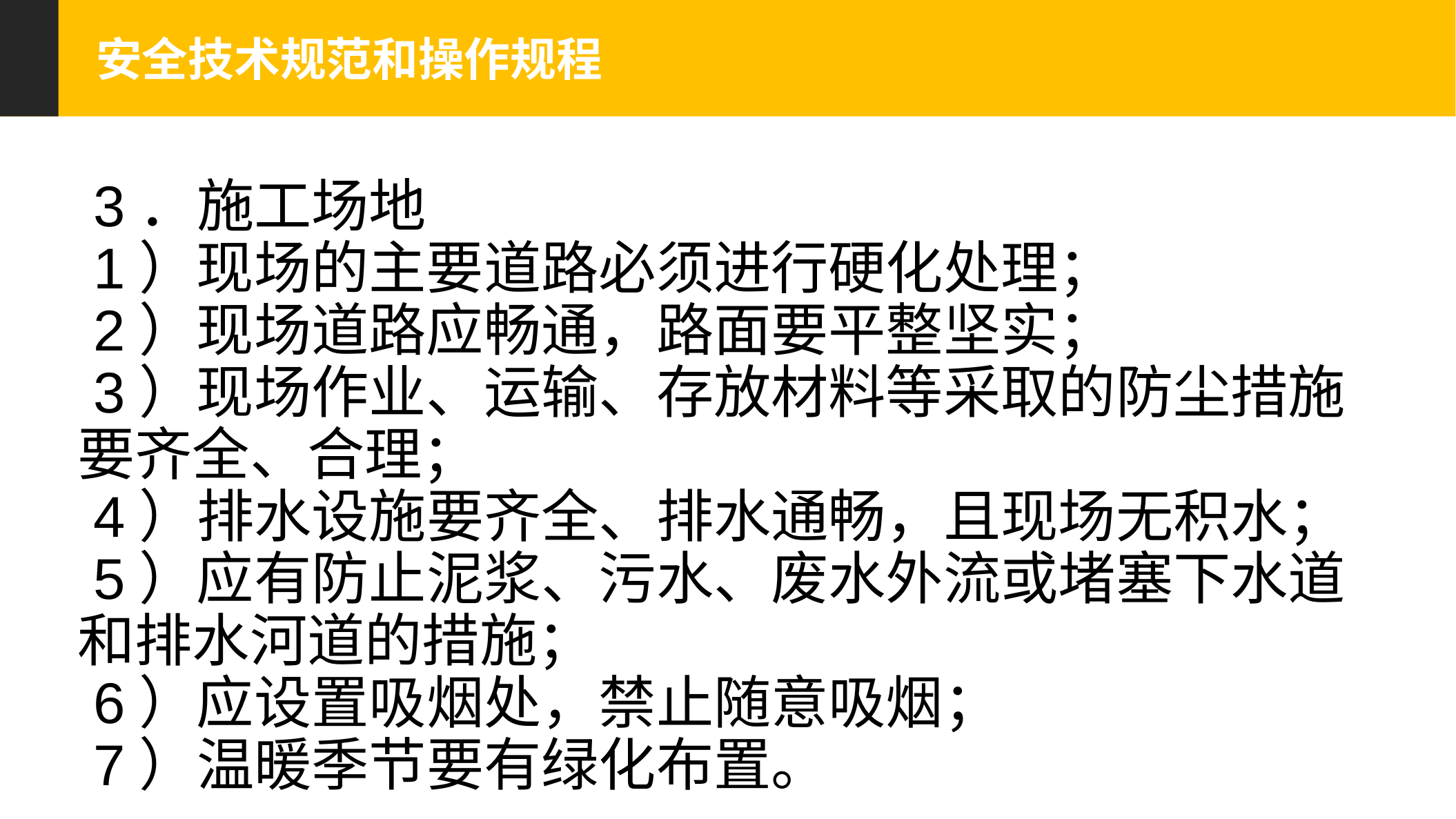

安全技术规范和操作规程
 3．施工场地
 1）现场的主要道路必须进行硬化处理；
 2）现场道路应畅通，路面要平整坚实；
 3）现场作业、运输、存放材料等采取的防尘措施要齐全、合理；
 4）排水设施要齐全、排水通畅，且现场无积水；
 5）应有防止泥浆、污水、废水外流或堵塞下水道和排水河道的措施；
 6）应设置吸烟处，禁止随意吸烟；
 7）温暖季节要有绿化布置。